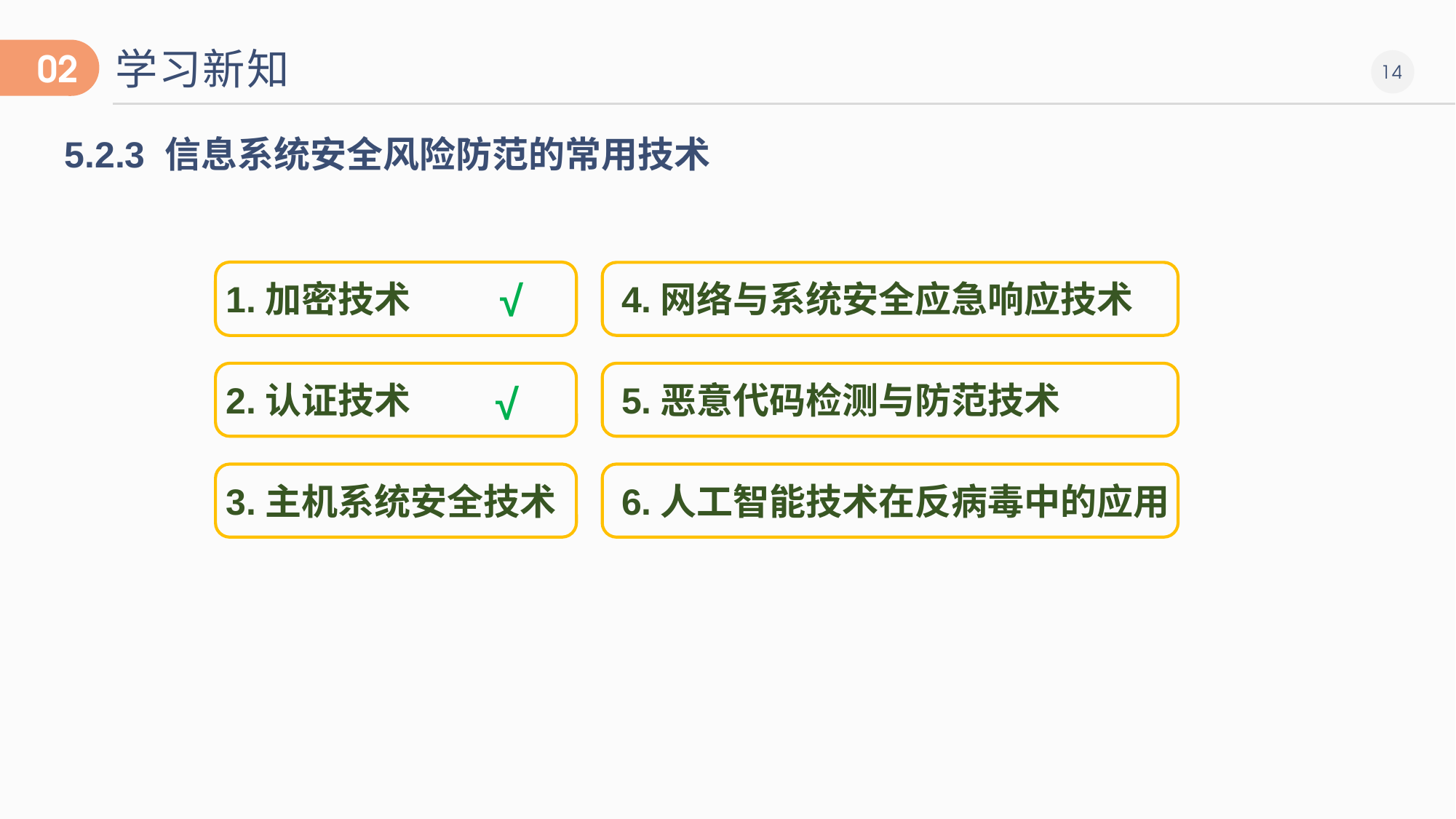

学习新知

02
5.2.3 信息系统安全风险防范的常用技术

1.加密技术

4.网络与系统安全应急响应技术
√

2.认证技术

5.恶意代码检测与防范技术
√

3.主机系统安全技术

6.人工智能技术在反病毒中的应用